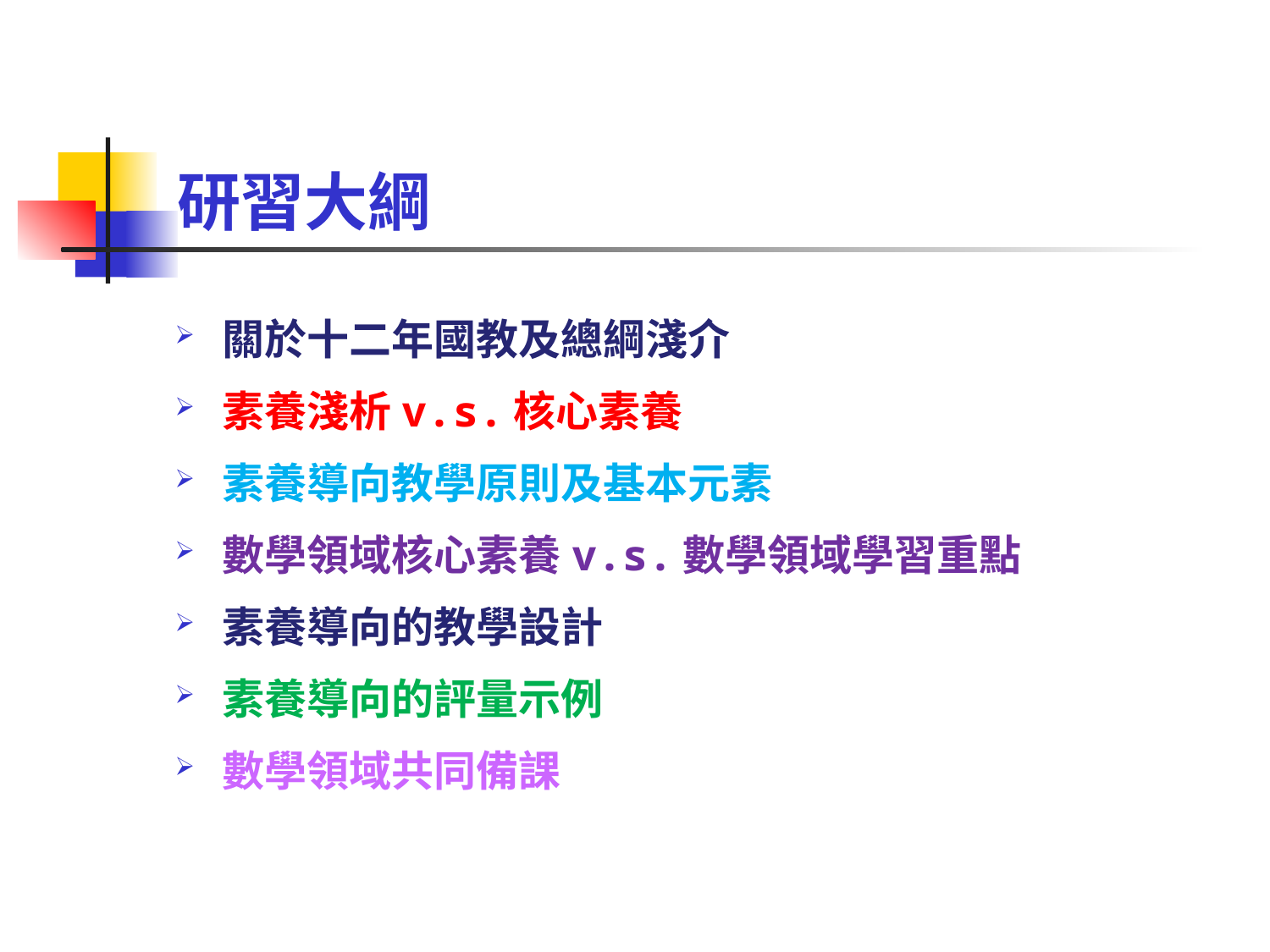

# 研習大綱
關於十二年國教及總綱淺介
素養淺析v.s.核心素養
素養導向教學原則及基本元素
數學領域核心素養v.s.數學領域學習重點
素養導向的教學設計
素養導向的評量示例
數學領域共同備課